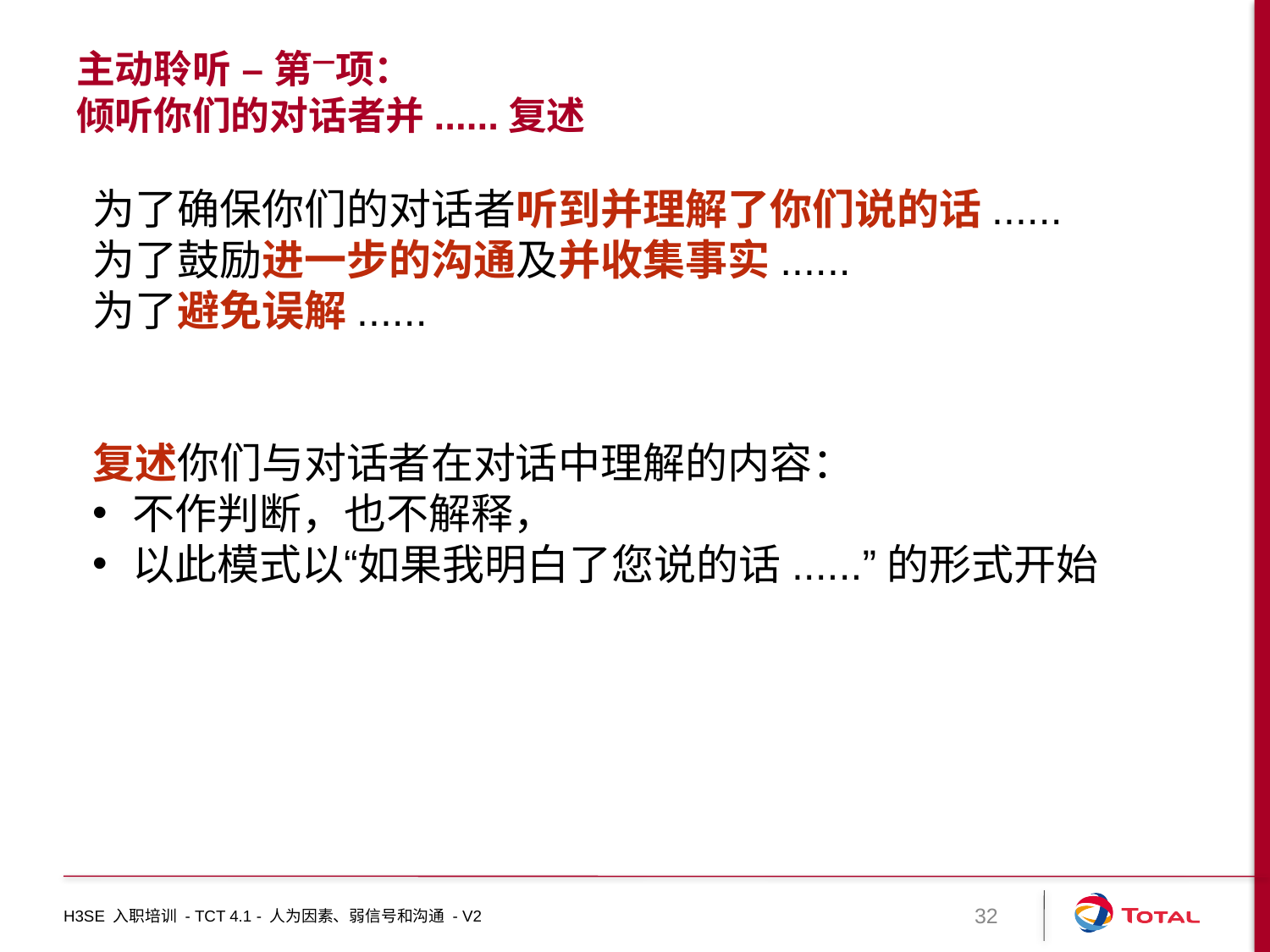

# 主动聆听 – 第一项： 倾听你们的对话者并......复述
为了确保你们的对话者听到并理解了你们说的话......
为了鼓励进一步的沟通及并收集事实......
为了避免误解......

复述你们与对话者在对话中理解的内容：
不作判断，也不解释，
以此模式以“如果我明白了您说的话......”的形式开始
H3SE 入职培训 - TCT 4.1 - 人为因素、弱信号和沟通 - V2
32